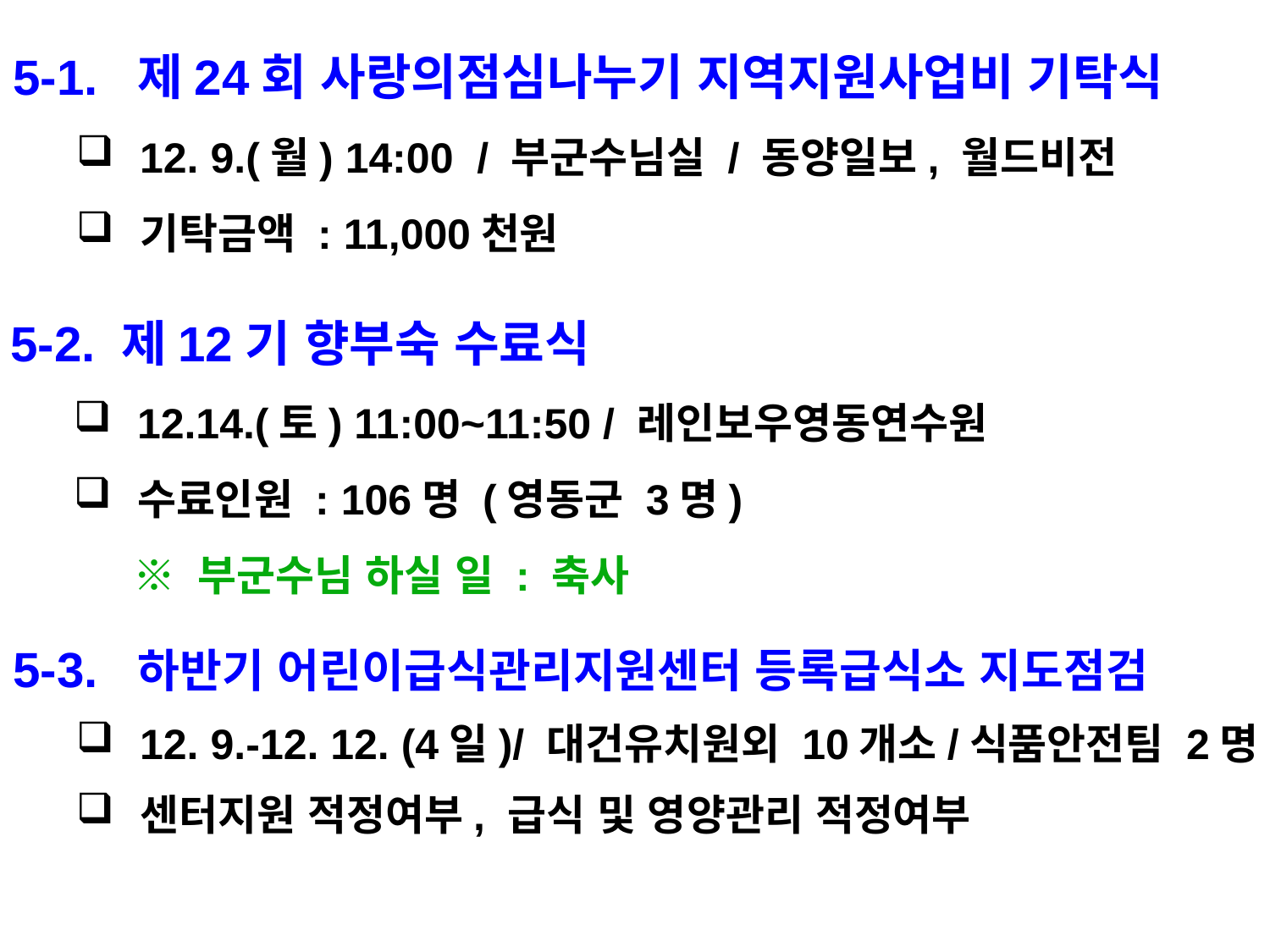

5-1.  제24회 사랑의점심나누기 지역지원사업비 기탁식
12. 9.(월) 14:00  / 부군수님실 / 동양일보, 월드비전
기탁금액 : 11,000천원
5-2. 제12기 향부숙 수료식
12.14.(토) 11:00~11:50 / 레인보우영동연수원
수료인원 : 106명 (영동군 3명)
     ※ 부군수님 하실 일 : 축사

5-3.  하반기 어린이급식관리지원센터 등록급식소 지도점검
12. 9.-12. 12. (4일)/ 대건유치원외 10개소/식품안전팀 2명
센터지원 적정여부, 급식 및 영양관리 적정여부